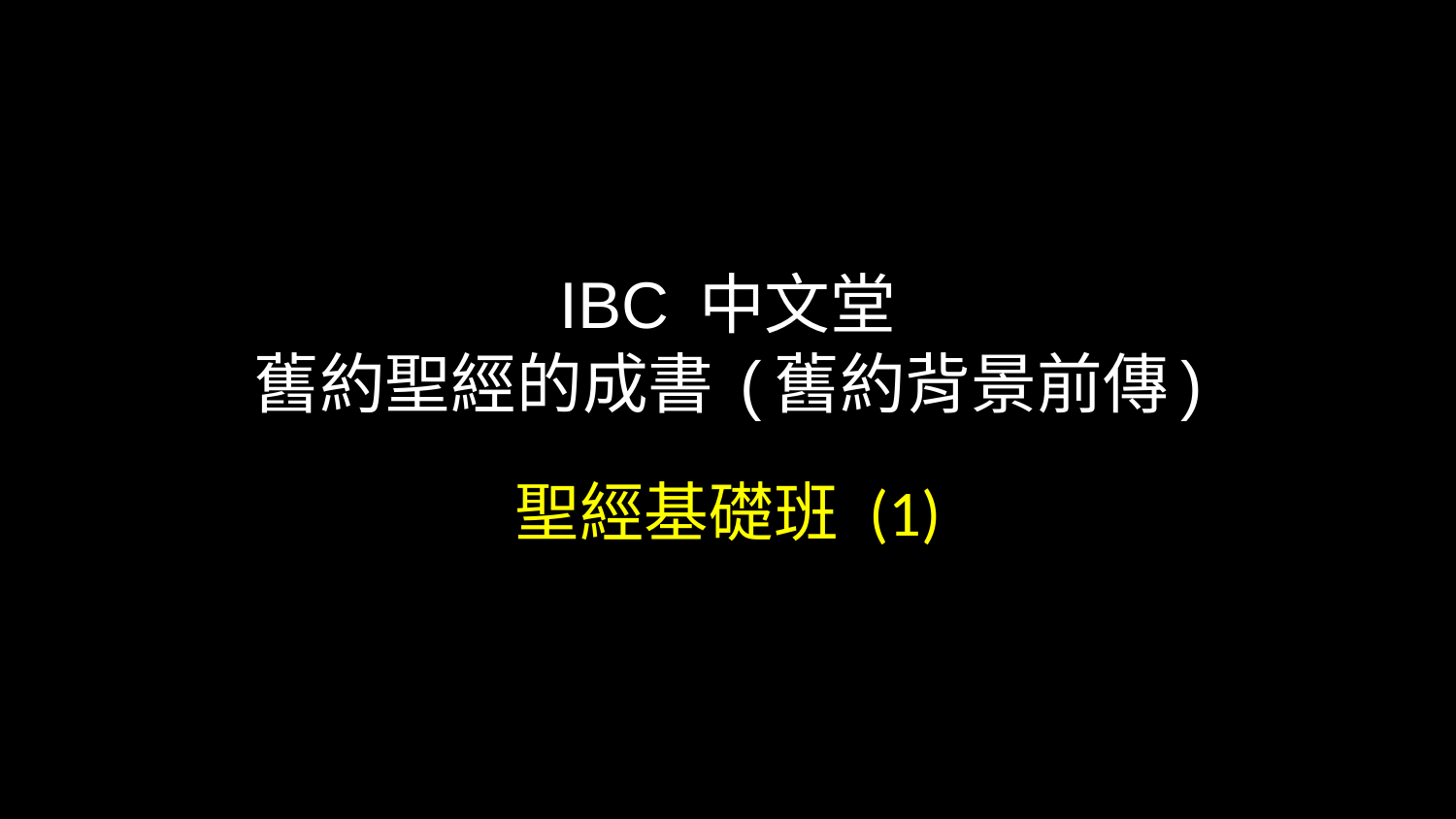

# IBC 中文堂 舊約聖經的成書 (舊約背景前傳)
聖經基礎班 (1)